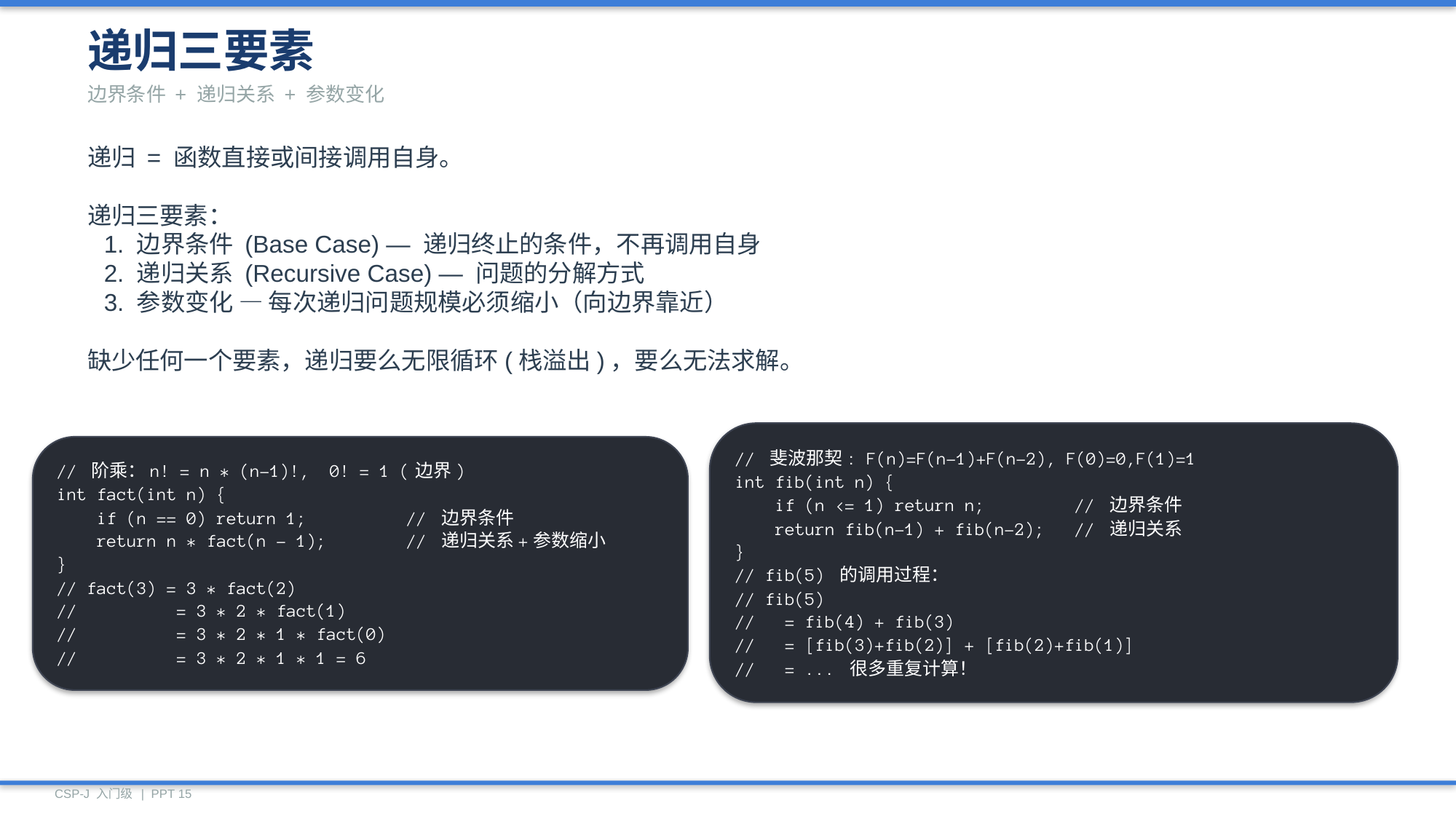

递归三要素
边界条件 + 递归关系 + 参数变化
递归 = 函数直接或间接调用自身。
递归三要素：
  1. 边界条件 (Base Case) — 递归终止的条件，不再调用自身
  2. 递归关系 (Recursive Case) — 问题的分解方式
  3. 参数变化 — 每次递归问题规模必须缩小（向边界靠近）
缺少任何一个要素，递归要么无限循环(栈溢出)，要么无法求解。
// 斐波那契: F(n)=F(n-1)+F(n-2), F(0)=0,F(1)=1
int fib(int n) {
    if (n <= 1) return n;         // 边界条件
    return fib(n-1) + fib(n-2);   // 递归关系
}
// fib(5) 的调用过程：
// fib(5)
//   = fib(4) + fib(3)
//   = [fib(3)+fib(2)] + [fib(2)+fib(1)]
//   = ... 很多重复计算！
// 阶乘：n! = n * (n-1)!,  0! = 1 (边界)
int fact(int n) {
    if (n == 0) return 1;          // 边界条件
    return n * fact(n - 1);        // 递归关系+参数缩小
}
// fact(3) = 3 * fact(2)
//          = 3 * 2 * fact(1)
//          = 3 * 2 * 1 * fact(0)
//          = 3 * 2 * 1 * 1 = 6

CSP-J 入门级  |  PPT 15